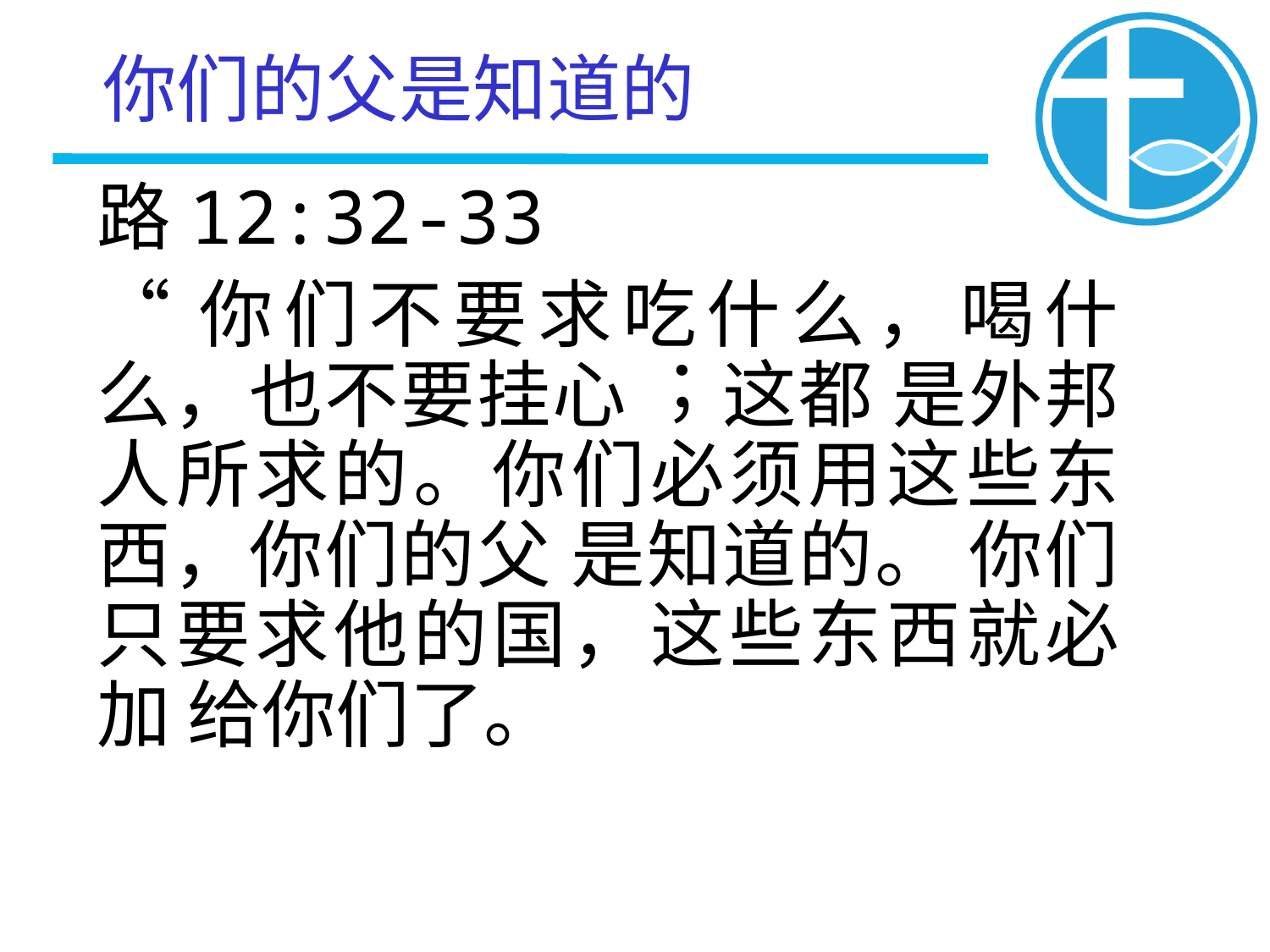

# 你们的⽗是知道的
路12:32-33
“你们不要求吃什么，喝什么，也不要挂⼼︔ 这都 是外邦⼈所求的。你们必须⽤这些东西，你们的⽗ 是知道的。 你们只要求他的国，这些东西就必加 给你们了。